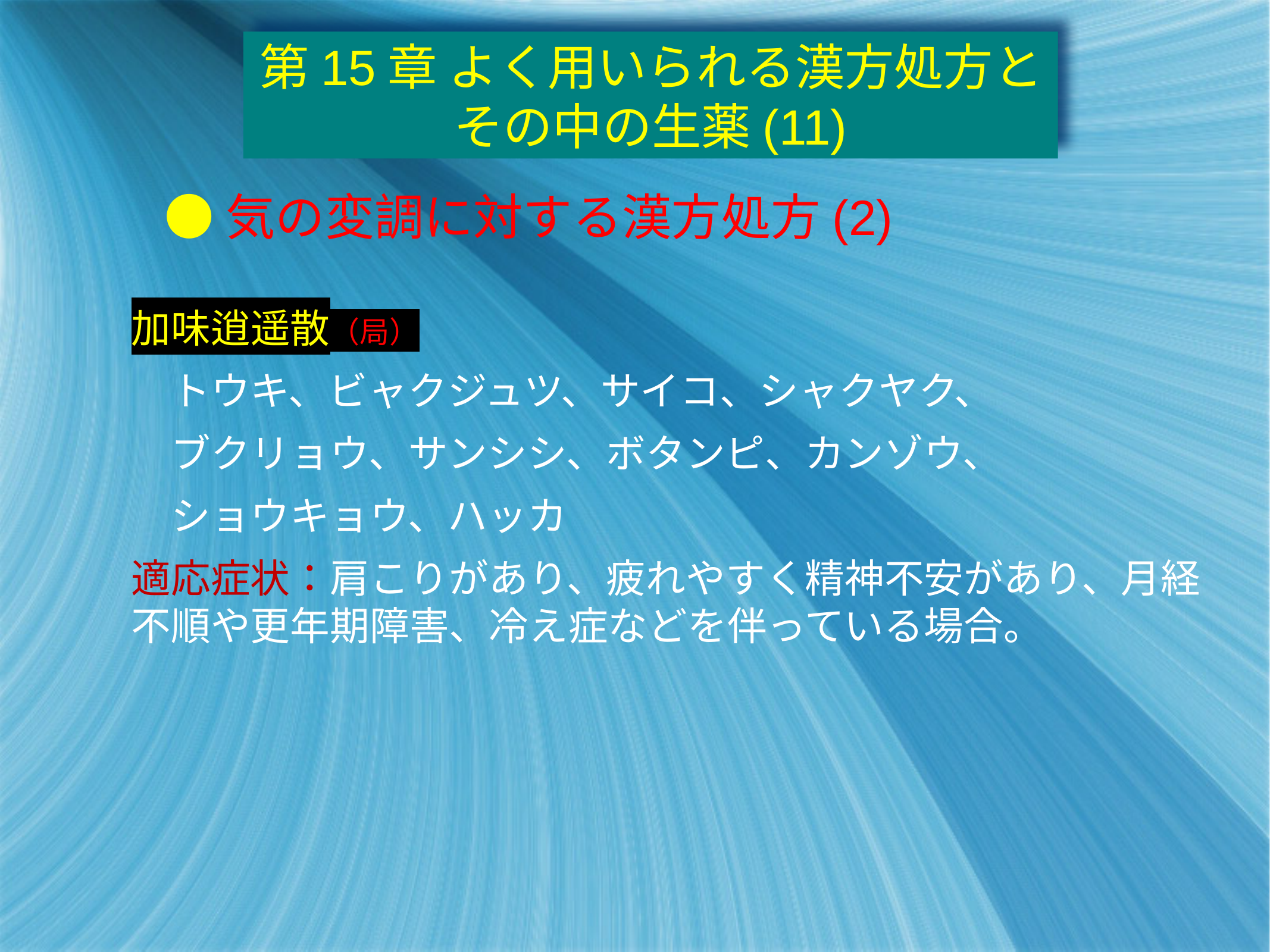

第15章 よく用いられる漢方処方とその中の生薬(11)
●気の変調に対する漢方処方(2)
加味逍遥散（局）
　トウキ、ビャクジュツ、サイコ、シャクヤク、
　ブクリョウ、サンシシ、ボタンピ、カンゾウ、
　ショウキョウ、ハッカ
適応症状：肩こりがあり、疲れやすく精神不安があり、月経不順や更年期障害、冷え症などを伴っている場合。